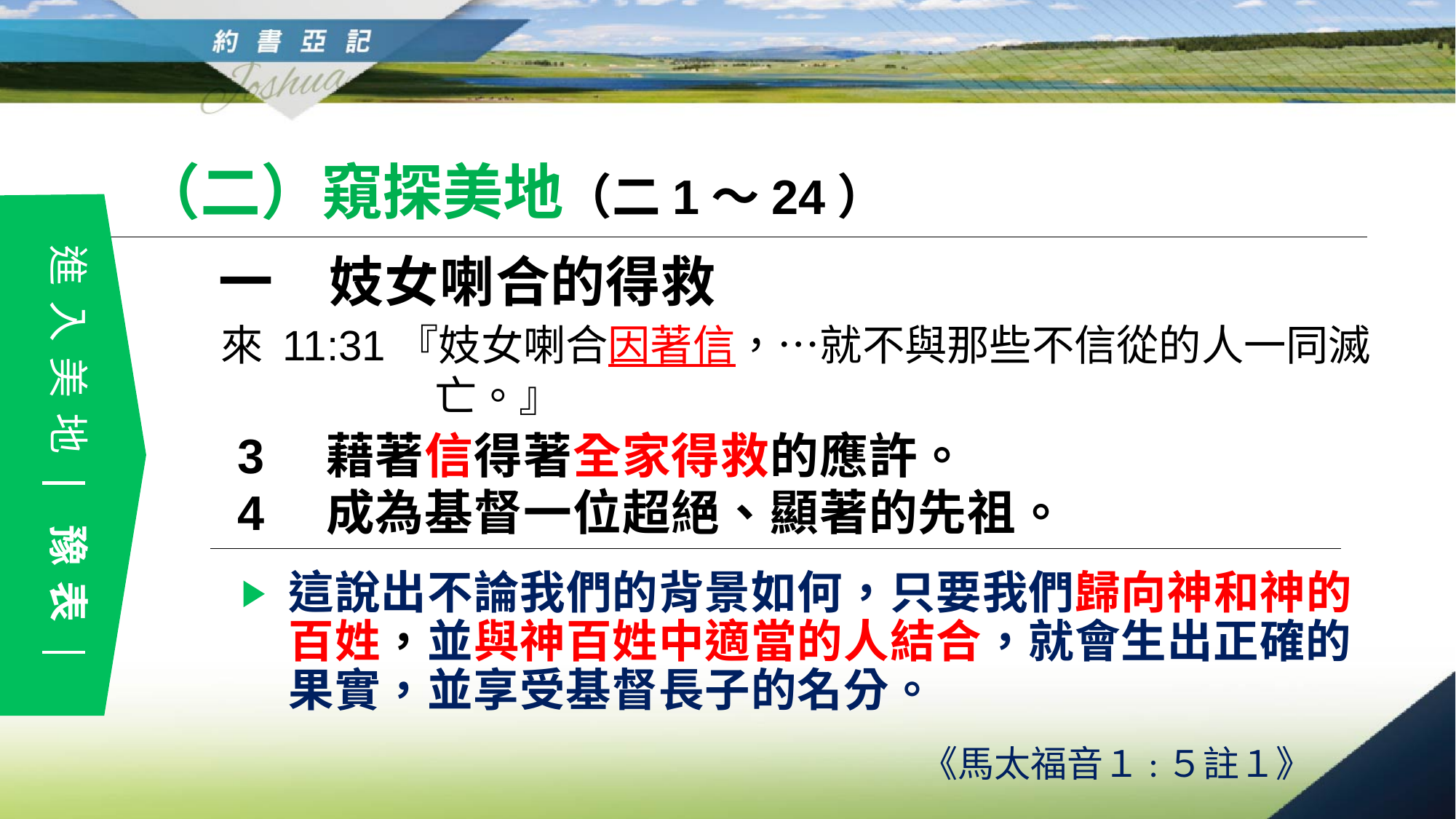

（二）窺探美地（二1～24）

進入美地　豫表
一　妓女喇合的得救
來 11:31『妓女喇合因著信，…就不與那些不信從的人一同滅亡。』
3　藉著信得著全家得救的應許。
4　成為基督一位超絕、顯著的先祖。
這說出不論我們的背景如何，只要我們歸向神和神的百姓，並與神百姓中適當的人結合，就會生出正確的果實，並享受基督長子的名分。

《馬太福音１:５註１》